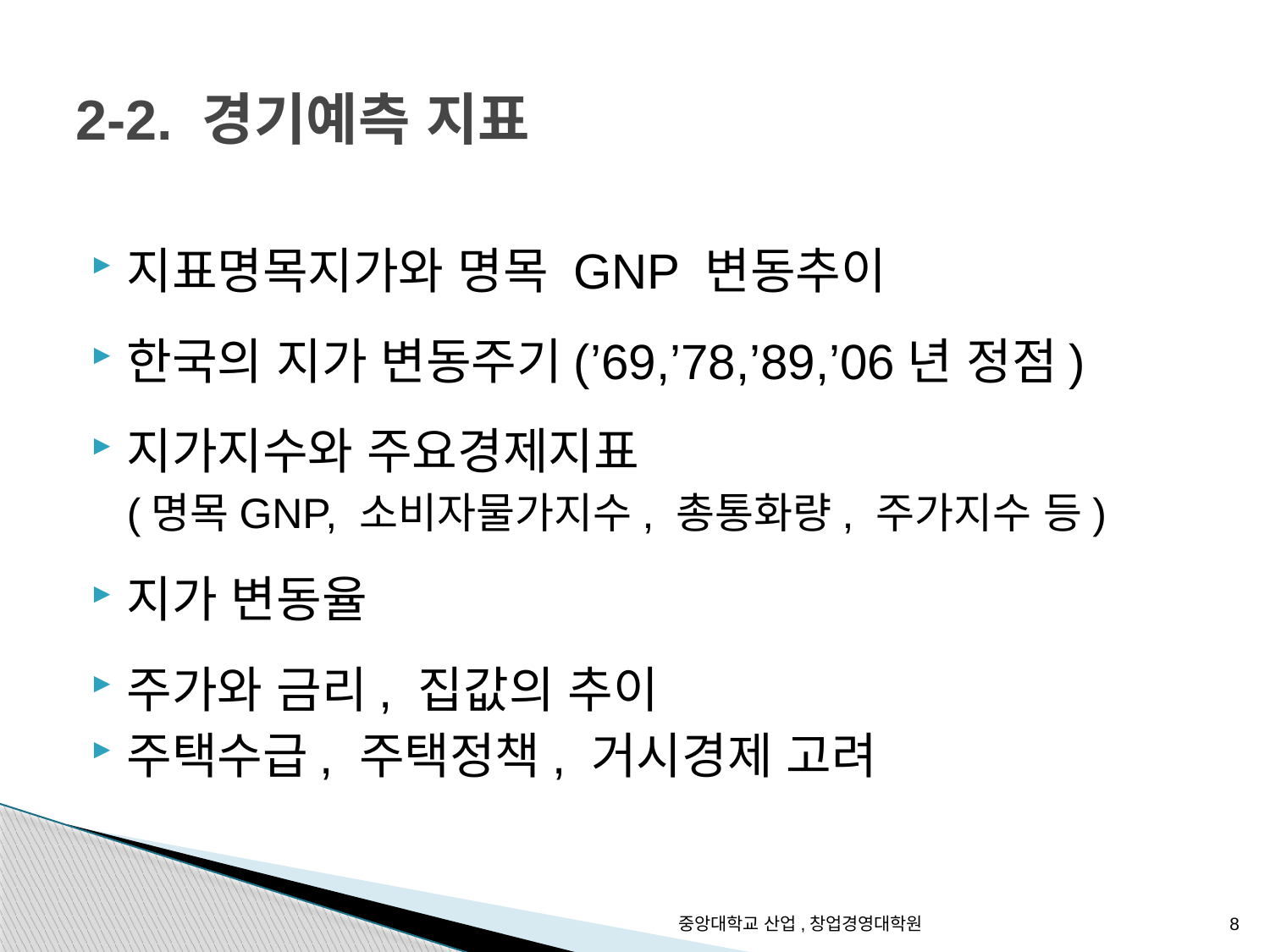

# 2-2. 경기예측 지표

지표명목지가와 명목 GNP 변동추이

한국의 지가 변동주기(’69,’78,’89,’06년 정점)

지가지수와 주요경제지표
   (명목GNP, 소비자물가지수, 총통화량, 주가지수 등)

지가 변동율

주가와 금리, 집값의 추이
주택수급, 주택정책, 거시경제 고려

중앙대학교 산업,창업경영대학원
8